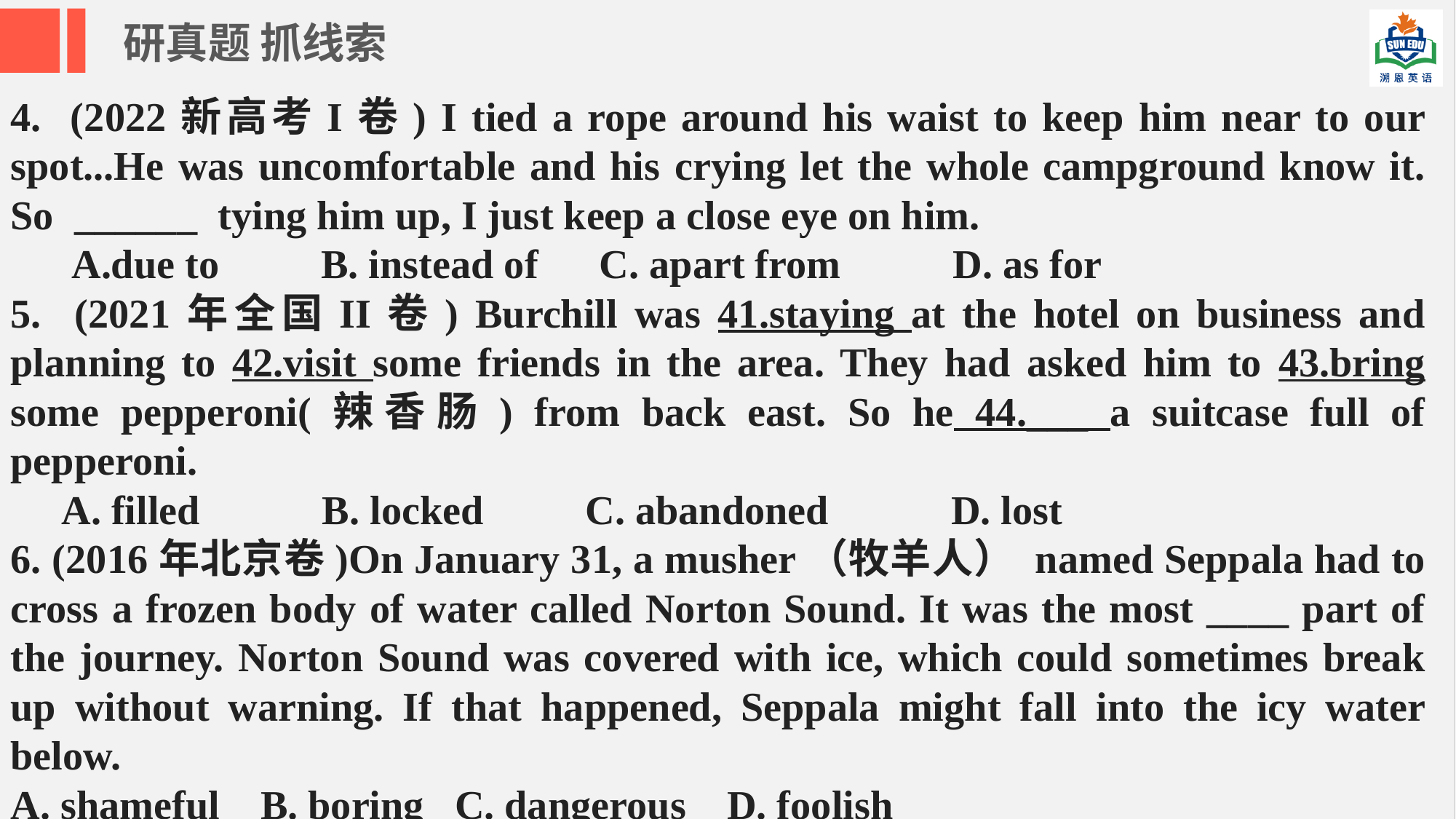

研真题 抓线索
4.  (2022新高考I卷) I tied a rope around his waist to keep him near to our spot...He was uncomfortable and his crying let the whole campground know it. So  ______  tying him up, I just keep a close eye on him.
      A.due to          B. instead of      C. apart from           D. as for
5.  (2021年全国II卷) Burchill was 41.staying at the hotel on business and planning to 42.visit some friends in the area. They had asked him to 43.bring some pepperoni(辣香肠) from back east. So he 44.___ a suitcase full of pepperoni.
     A. filled            B. locked          C. abandoned            D. lost
6. (2016年北京卷)On January 31, a musher（牧羊人） named Seppala had to cross a frozen body of water called Norton Sound. It was the most ____ part of the journey. Norton Sound was covered with ice, which could sometimes break up without warning. If that happened, Seppala might fall into the icy water below.
A. shameful    B. boring   C. dangerous    D. foolish